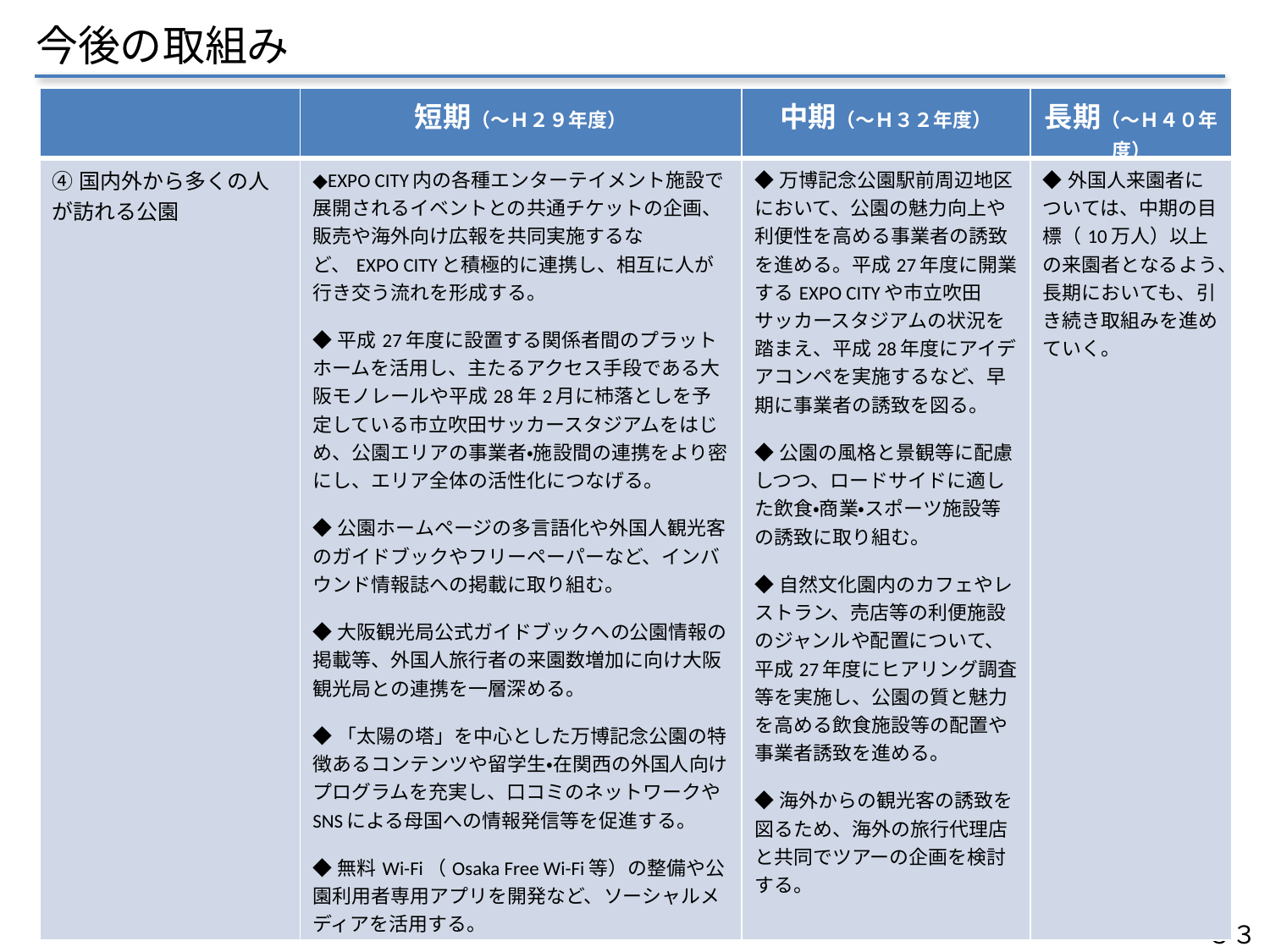

今後の取組み
|  | 短期（～Ｈ２９年度） | 中期（～Ｈ３２年度） | 長期（～Ｈ４０年度） |
| --- | --- | --- | --- |
| ④国内外から多くの人が訪れる公園 | ◆EXPO CITY内の各種エンターテイメント施設で展開されるイベントとの共通チケットの企画、販売や海外向け広報を共同実施するなど、EXPO CITYと積極的に連携し、相互に人が行き交う流れを形成する。 ◆平成27年度に設置する関係者間のプラットホームを活用し、主たるアクセス手段である大阪モノレールや平成28年2月に杮落としを予定している市立吹田サッカースタジアムをはじめ、公園エリアの事業者・施設間の連携をより密にし、エリア全体の活性化につなげる。 ◆公園ホームページの多言語化や外国人観光客のガイドブックやフリーペーパーなど、インバウンド情報誌への掲載に取り組む。 ◆大阪観光局公式ガイドブックへの公園情報の掲載等、外国人旅行者の来園数増加に向け大阪観光局との連携を一層深める。 ◆「太陽の塔」を中心とした万博記念公園の特徴あるコンテンツや留学生・在関西の外国人向けプログラムを充実し、口コミのネットワークやSNSによる母国への情報発信等を促進する。 ◆無料Wi-Fi（Osaka Free Wi-Fi等）の整備や公園利用者専用アプリを開発など、ソーシャルメディアを活用する。 | ◆万博記念公園駅前周辺地区において、公園の魅力向上や利便性を高める事業者の誘致を進める。平成27年度に開業するEXPO CITYや市立吹田サッカースタジアムの状況を踏まえ、平成28年度にアイデアコンペを実施するなど、早期に事業者の誘致を図る。 ◆公園の風格と景観等に配慮しつつ、ロードサイドに適した飲食・商業・スポーツ施設等の誘致に取り組む。 ◆自然文化園内のカフェやレストラン、売店等の利便施設のジャンルや配置について、平成27年度にヒアリング調査等を実施し、公園の質と魅力を高める飲食施設等の配置や事業者誘致を進める。 ◆海外からの観光客の誘致を図るため、海外の旅行代理店と共同でツアーの企画を検討する。 | ◆外国人来園者については、中期の目標（10万人）以上の来園者となるよう、長期においても、引き続き取組みを進めていく。 |
３３